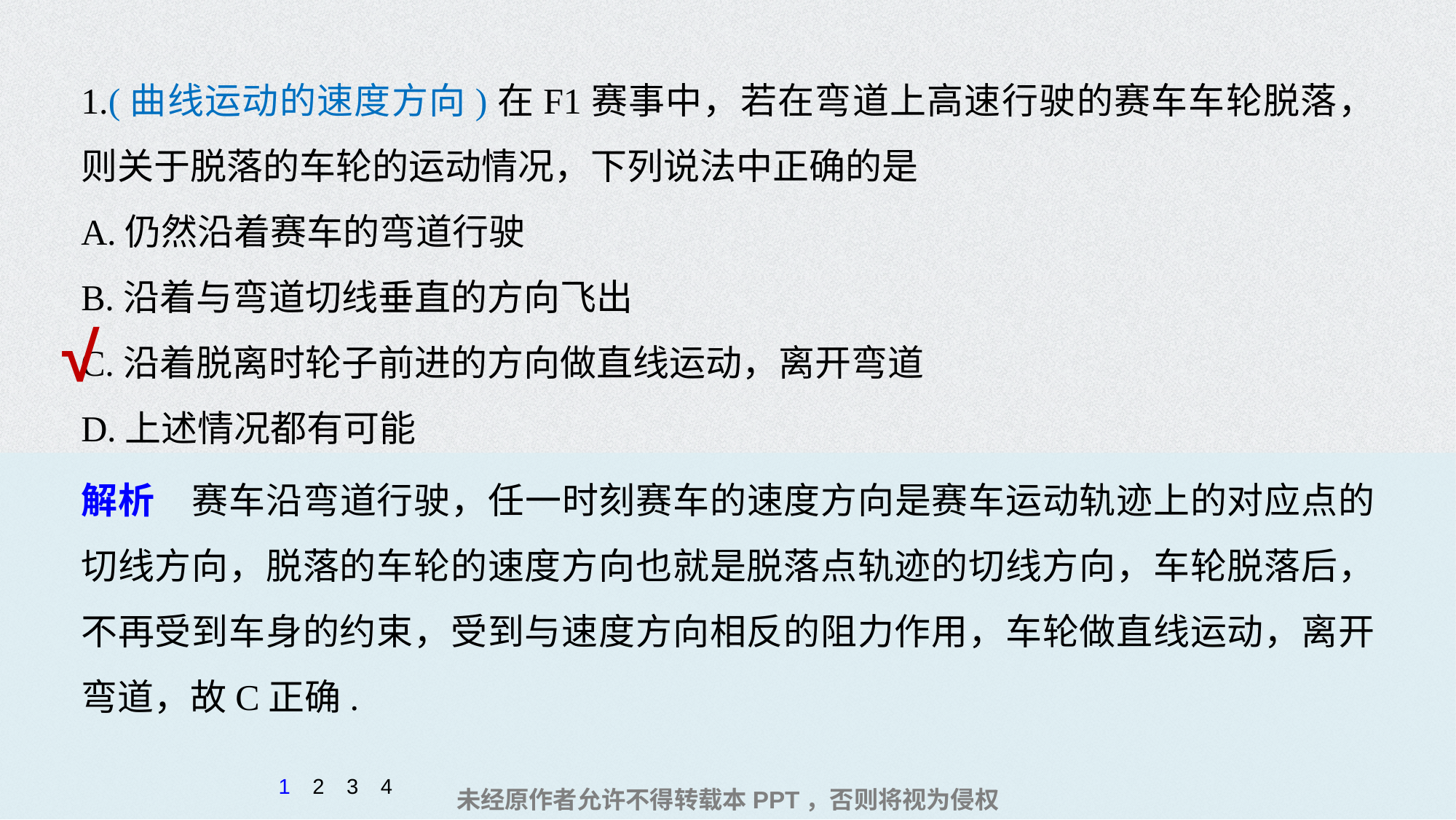

1.(曲线运动的速度方向)在F1赛事中，若在弯道上高速行驶的赛车车轮脱落，则关于脱落的车轮的运动情况，下列说法中正确的是
A.仍然沿着赛车的弯道行驶
B.沿着与弯道切线垂直的方向飞出
C.沿着脱离时轮子前进的方向做直线运动，离开弯道
D.上述情况都有可能
√
解析　赛车沿弯道行驶，任一时刻赛车的速度方向是赛车运动轨迹上的对应点的切线方向，脱落的车轮的速度方向也就是脱落点轨迹的切线方向，车轮脱落后，不再受到车身的约束，受到与速度方向相反的阻力作用，车轮做直线运动，离开弯道，故C正确.
1
2
3
4